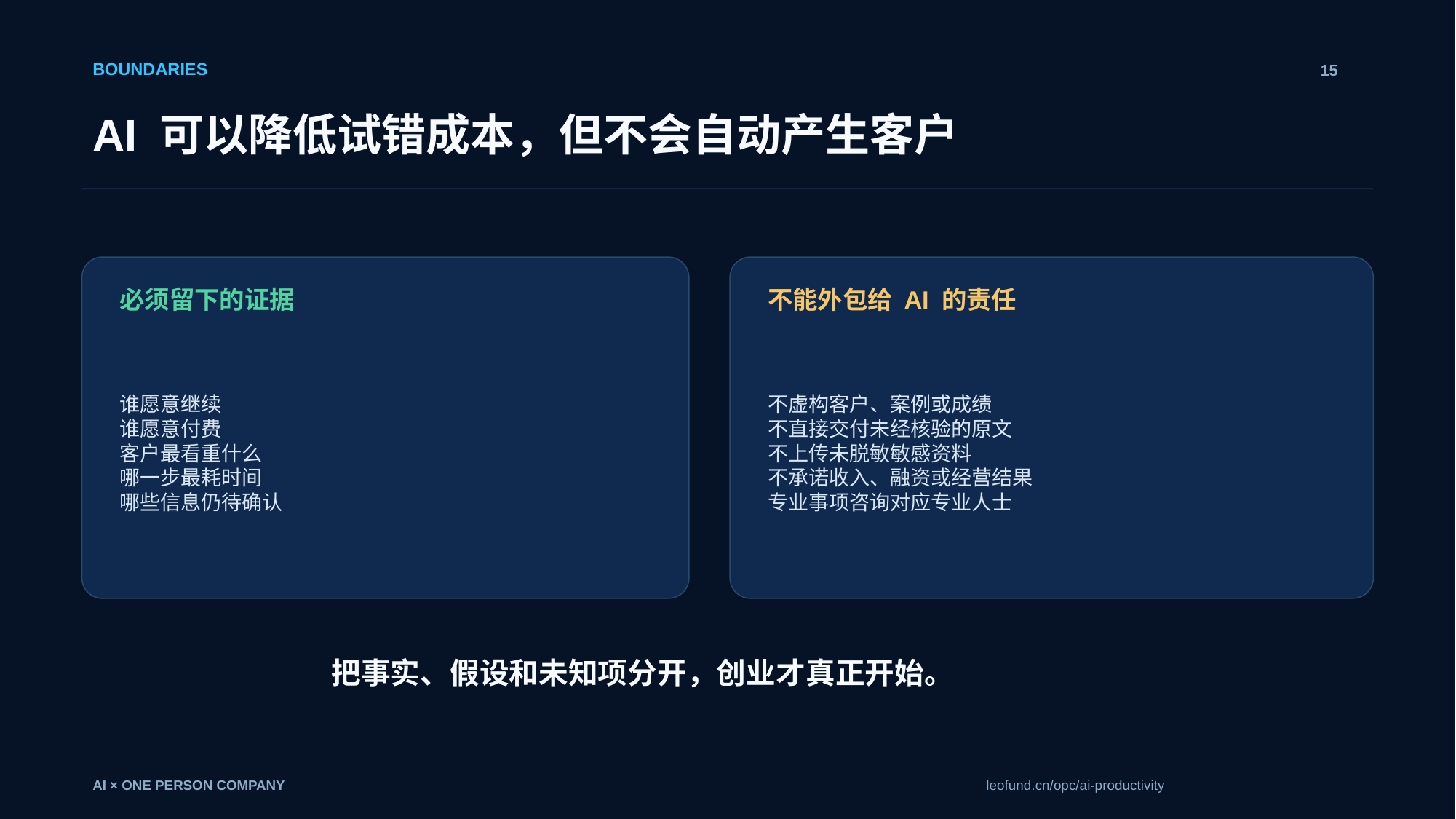

BOUNDARIES
15
AI 可以降低试错成本，但不会自动产生客户

必须留下的证据
不能外包给 AI 的责任
谁愿意继续
谁愿意付费
客户最看重什么
哪一步最耗时间
哪些信息仍待确认
不虚构客户、案例或成绩
不直接交付未经核验的原文
不上传未脱敏敏感资料
不承诺收入、融资或经营结果
专业事项咨询对应专业人士
把事实、假设和未知项分开，创业才真正开始。
AI × ONE PERSON COMPANY
leofund.cn/opc/ai-productivity